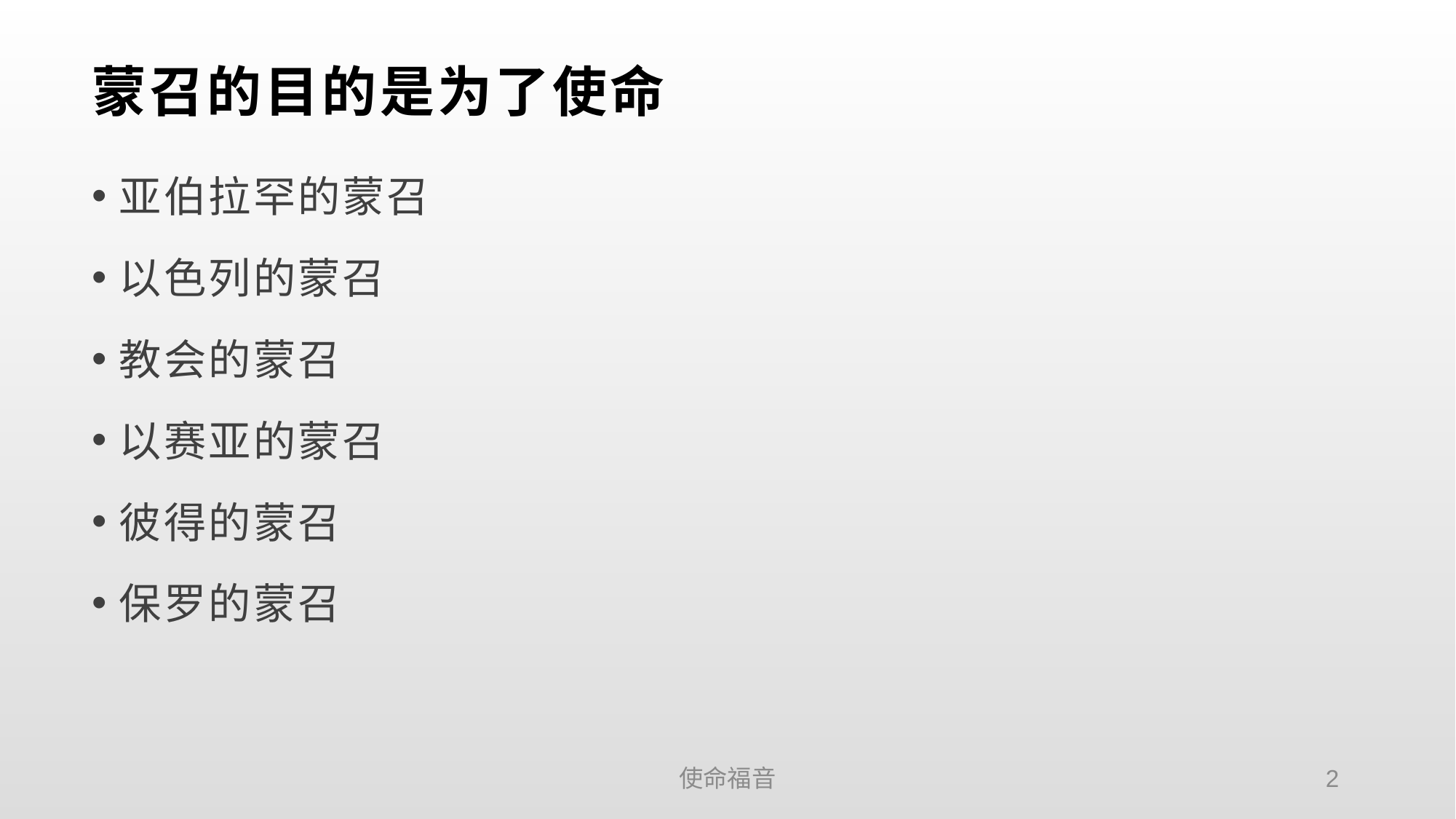

# 蒙召的目的是为了使命
亚伯拉罕的蒙召
以色列的蒙召
教会的蒙召
以赛亚的蒙召
彼得的蒙召
保罗的蒙召
使命福音
2